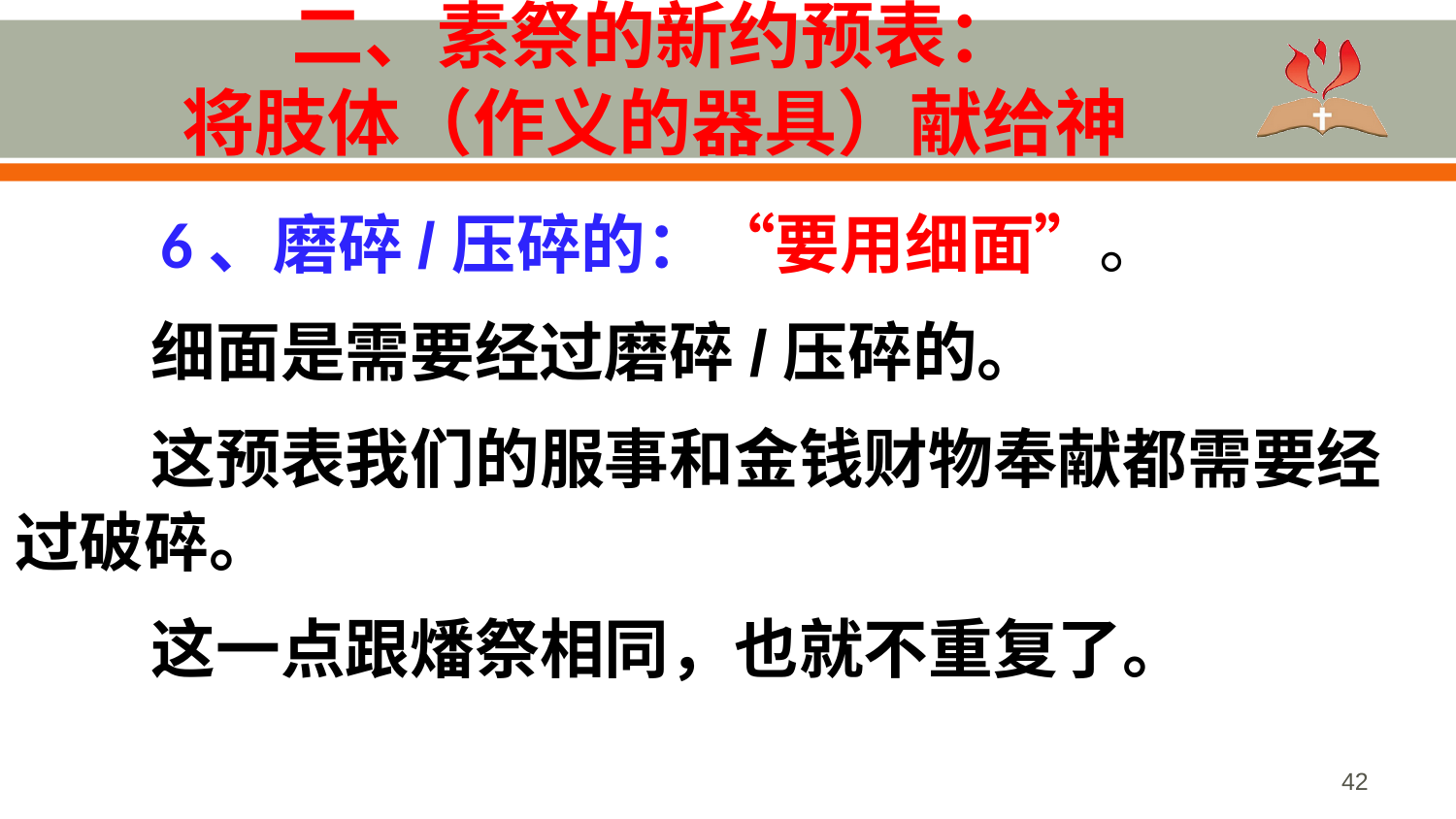

# 二、素祭的新约预表： 将肢体（作义的器具）献给神
	6、磨碎/压碎的：“要用细面”。
细面是需要经过磨碎/压碎的。
这预表我们的服事和金钱财物奉献都需要经过破碎。
这一点跟燔祭相同，也就不重复了。

42